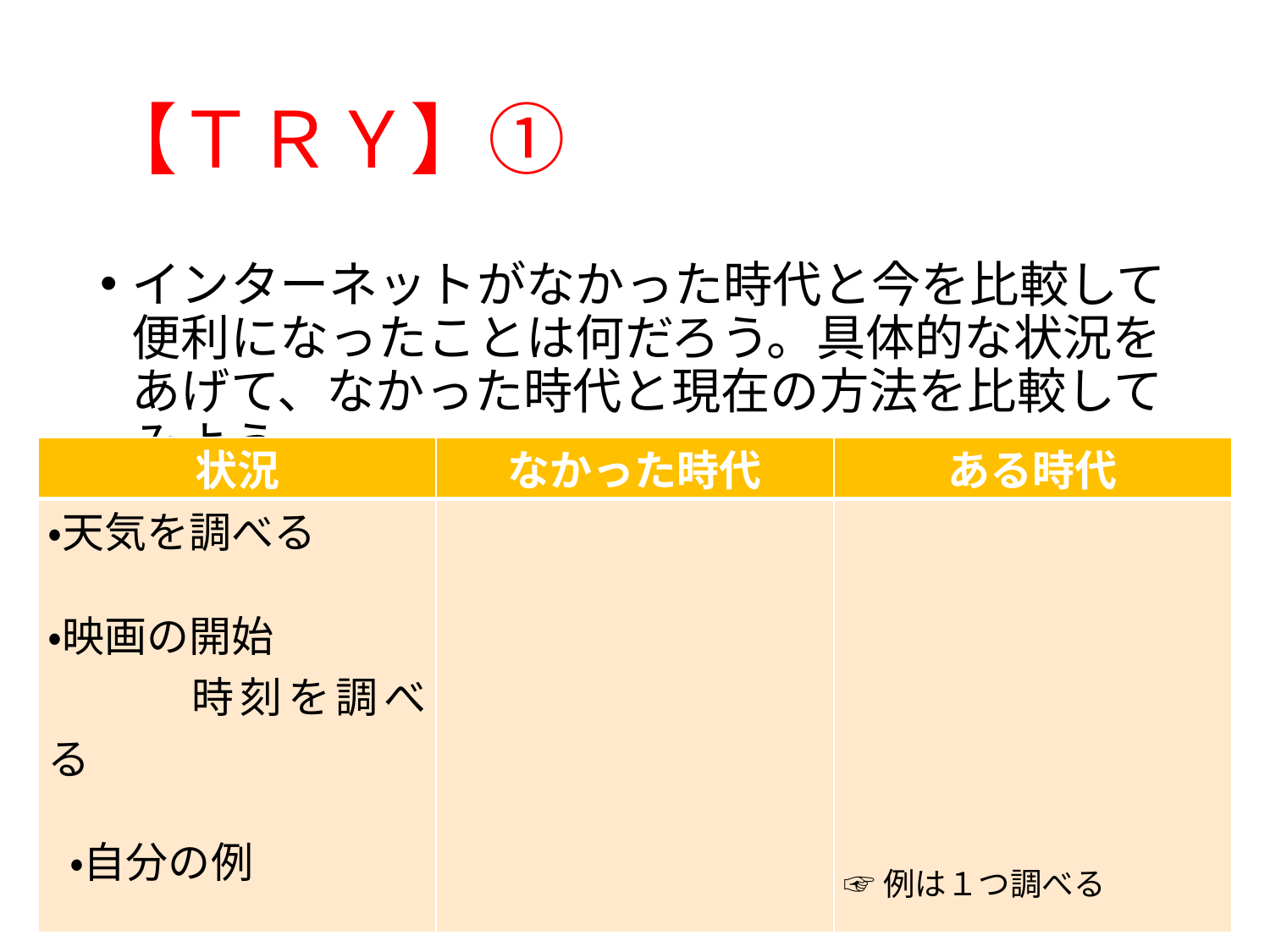

# 【ＴＲＹ】①
インターネットがなかった時代と今を比較して便利になったことは何だろう。具体的な状況をあげて、なかった時代と現在の方法を比較してみよう。
| 状況 | なかった時代 | ある時代 |
| --- | --- | --- |
| ・天気を調べる ・映画の開始 　　　時刻を調べる    ・自分の例 |  |  |
☞例は１つ調べる